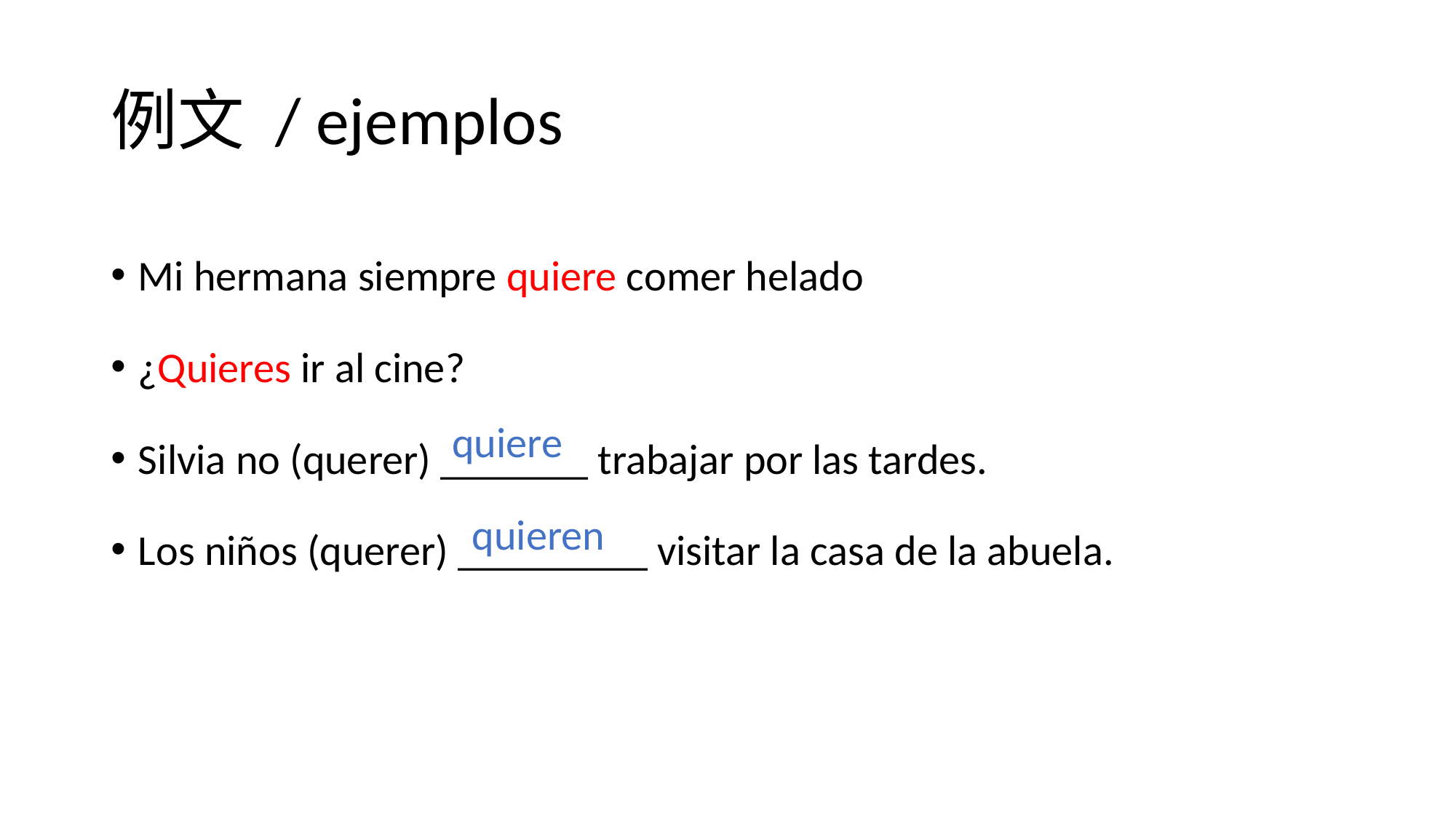

# 例文 / ejemplos
Mi hermana siempre quiere comer helado
¿Quieres ir al cine?
Silvia no (querer) _______ trabajar por las tardes.
Los niños (querer) _________ visitar la casa de la abuela.
quiere
quieren